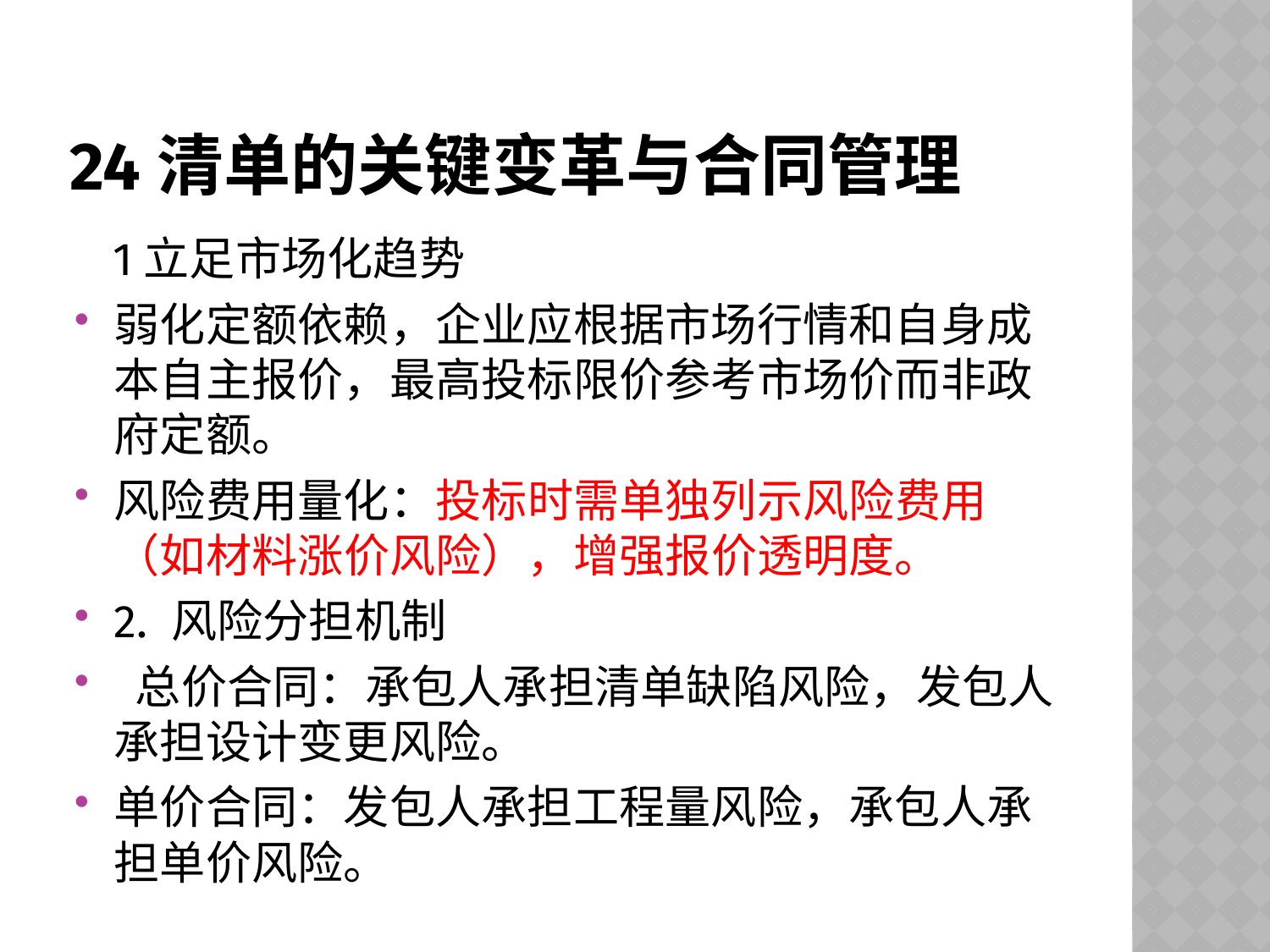

# 24清单的关键变革与合同管理
   1立足市场化趋势
弱化定额依赖，企业应根据市场行情和自身成本自主报价，最高投标限价参考市场价而非政府定额。
风险费用量化：投标时需单独列示风险费用（如材料涨价风险），增强报价透明度。
2. 风险分担机制
 总价合同：承包人承担清单缺陷风险，发包人承担设计变更风险。
单价合同：发包人承担工程量风险，承包人承担单价风险。